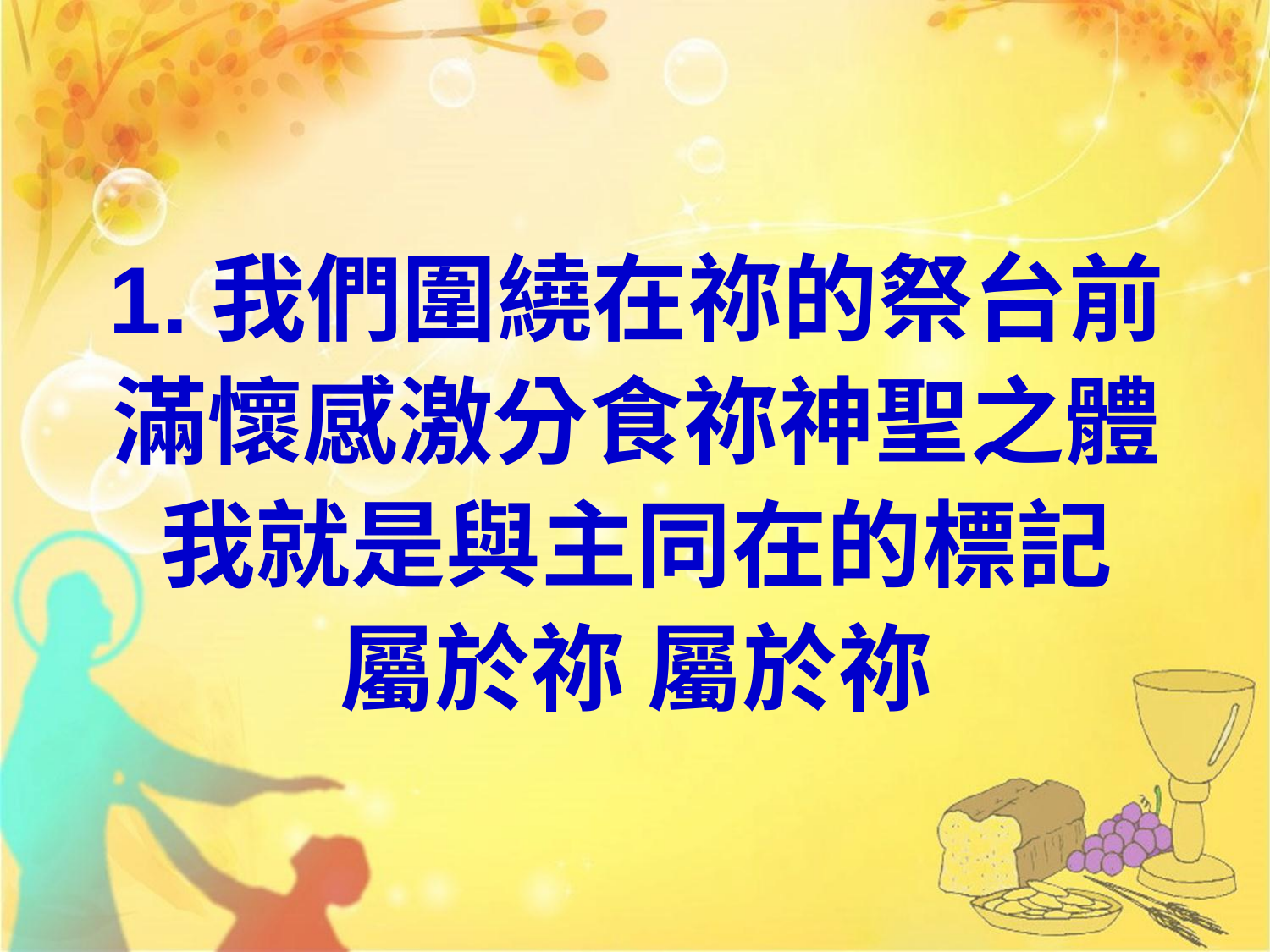

# 1.我們圍繞在祢的祭台前 滿懷感激分食祢神聖之體 我就是與主同在的標記 屬於祢 屬於祢